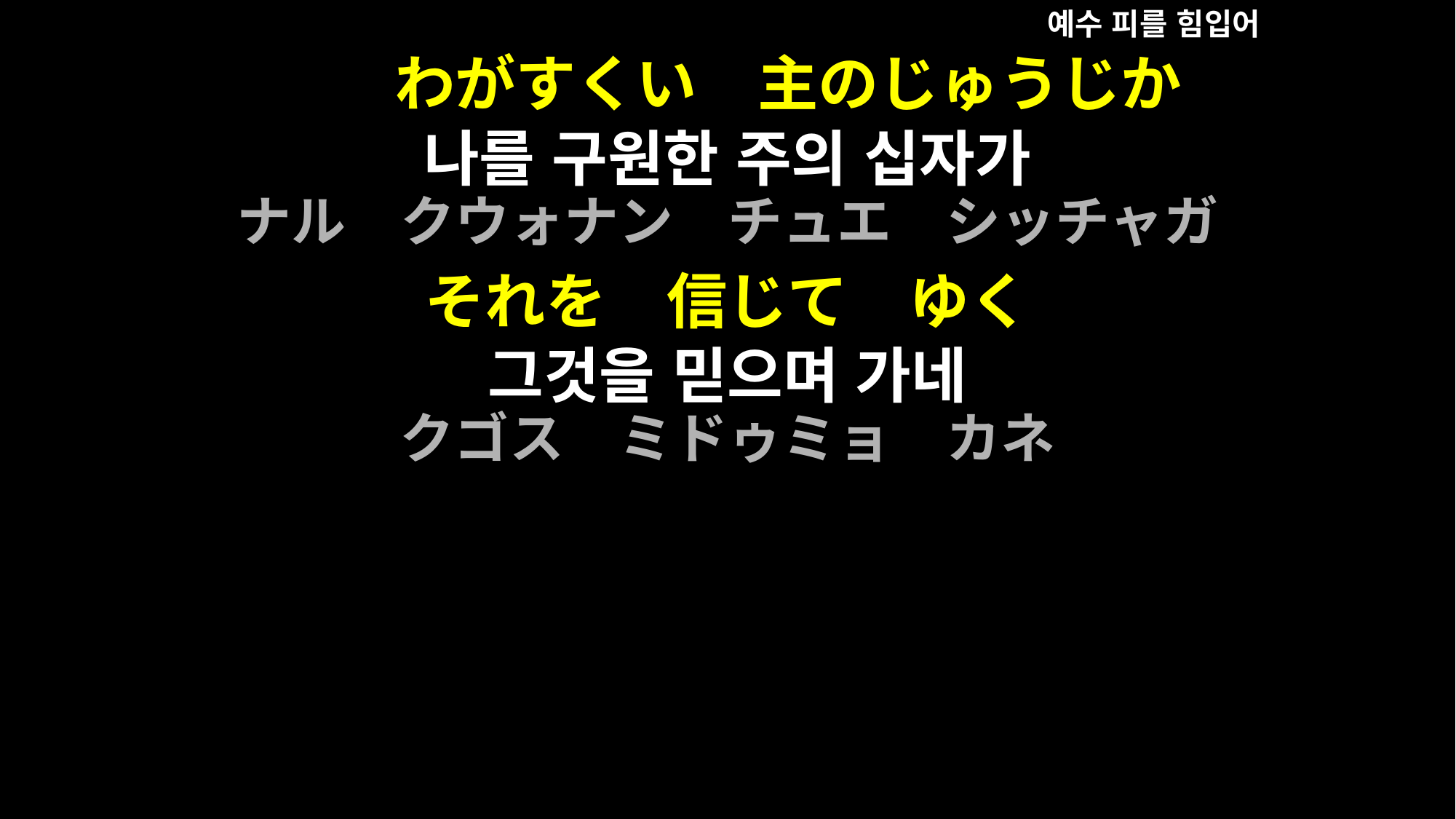

예수 피를 힘입어
　　わがすくい　主のじゅうじか
나를 구원한 주의 십자가
ナル　クウォナン　チュエ　シッチャガ
それを　信じて　ゆく
그것을 믿으며 가네
クゴス　ミドゥミョ　カネ